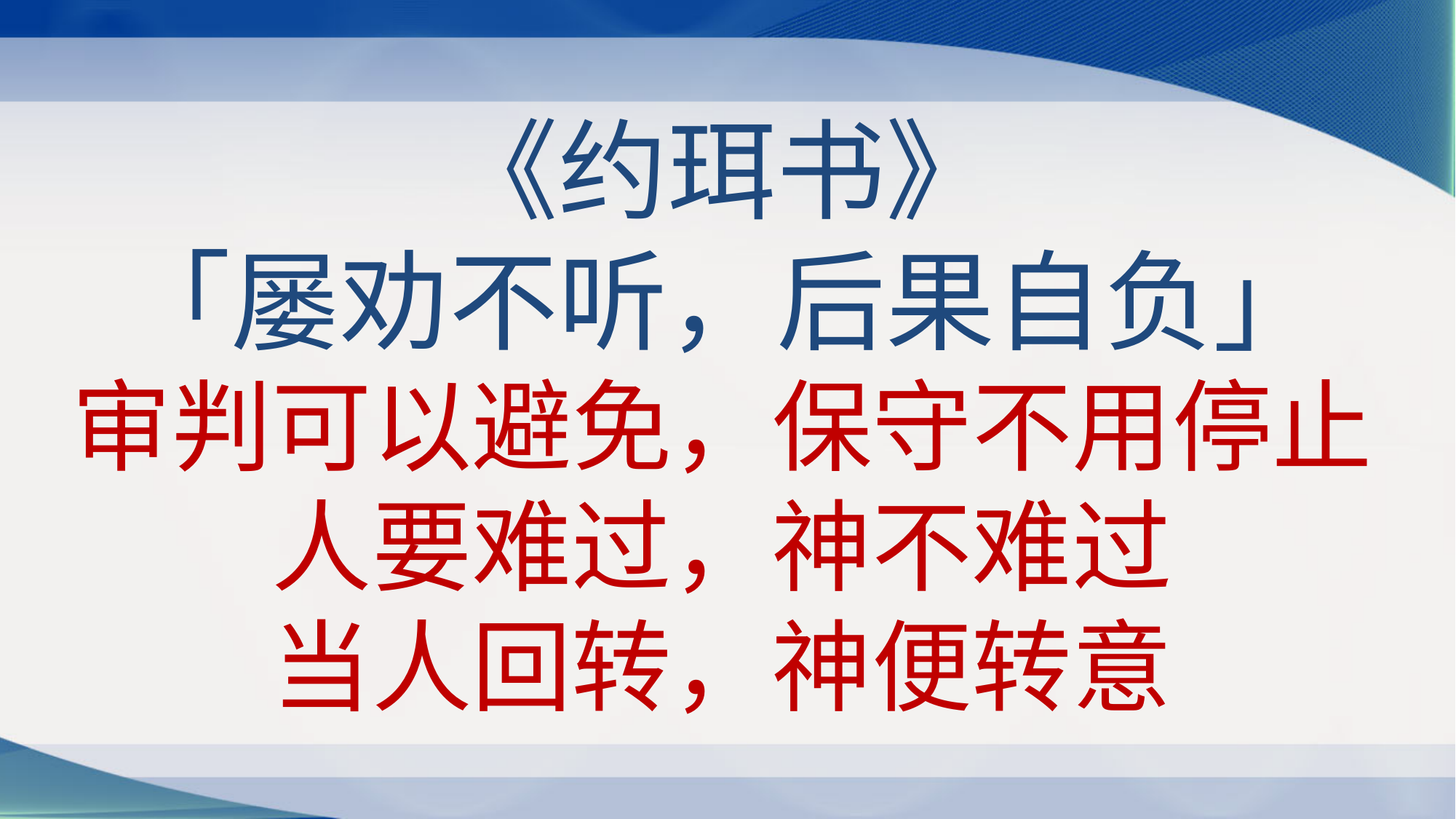

# 《约珥书》 「屡劝不听，后果自负」 审判可以避免，保守不用停止 人要难过，神不难过 当人回转，神便转意